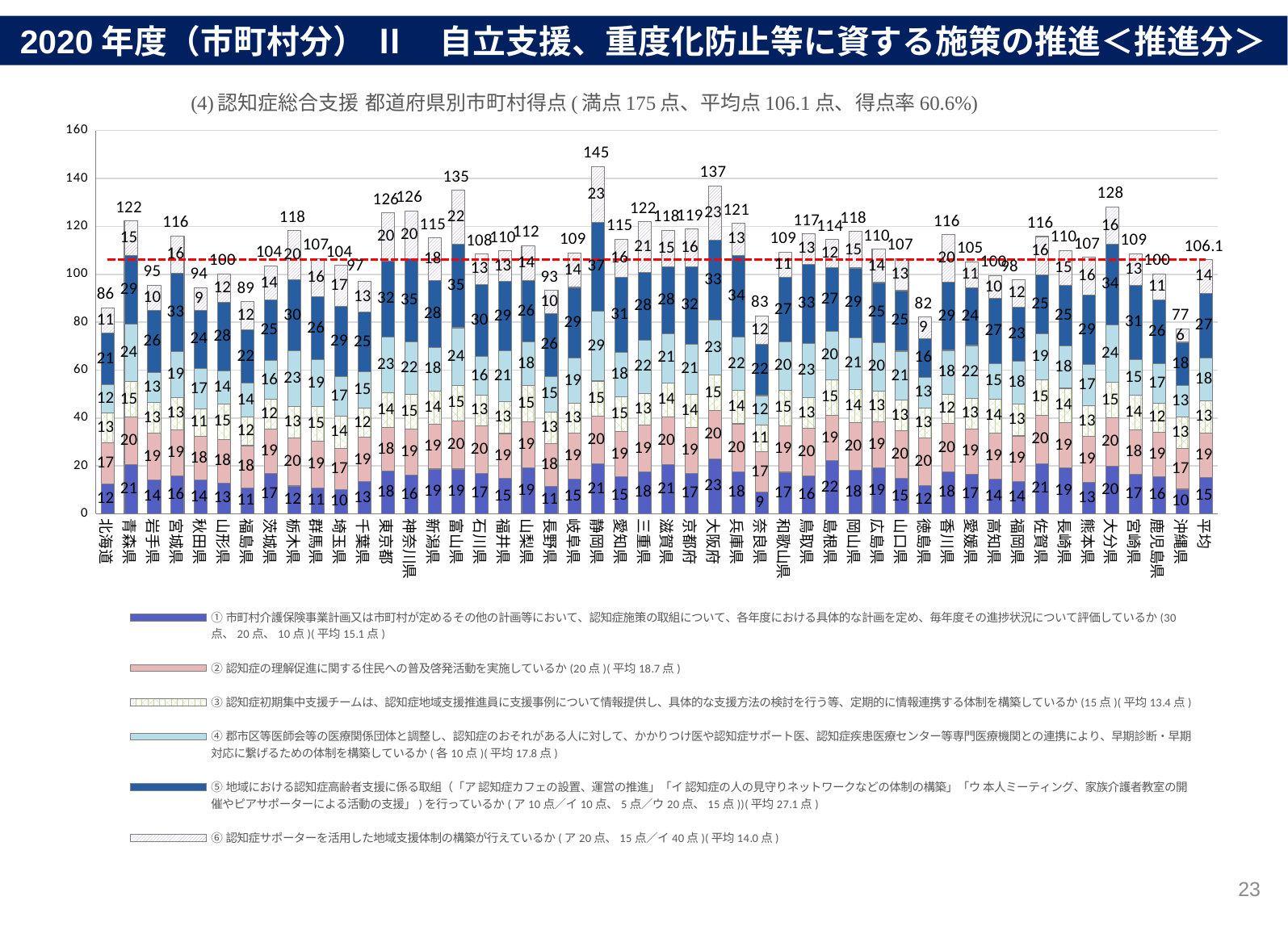

2020年度（市町村分） Ⅱ　自立支援、重度化防止等に資する施策の推進＜推進分＞

### Chart

| Category | ①市町村介護保険事業計画又は市町村が定めるその他の計画等において、認知症施策の取組について、各年度における具体的な計画を定め、毎年度その進捗状況について評価しているか(30点、20点、10点)(平均15.1点) | ②認知症の理解促進に関する住民への普及啓発活動を実施しているか(20点)(平均18.7点) | ③認知症初期集中支援チームは、認知症地域支援推進員に支援事例について情報提供し、具体的な支援方法の検討を行う等、定期的に情報連携する体制を構築しているか(15点)(平均13.4点) | ④郡市区等医師会等の医療関係団体と調整し、認知症のおそれがある人に対して、かかりつけ医や認知症サポート医、認知症疾患医療センター等専門医療機関との連携により、早期診断・早期対応に繋げるための体制を構築しているか(各10点)(平均17.8点) | ⑤地域における認知症高齢者支援に係る取組（「ア 認知症カフェの設置、運営の推進」「イ 認知症の人の見守りネットワークなどの体制の構築」「ウ 本人ミーティング、家族介護者教室の開催やピアサポーターによる活動の支援」)を行っているか(ア10点／イ10点、5点／ウ20点、15点))(平均27.1点) | ⑥認知症サポーターを活用した地域支援体制の構築が行えているか(ア20点、15点／イ40点)(平均14.0点) | 合計 | 平均 |
|---|---|---|---|---|---|---|---|---|
| 北海道 | 12.402234636871508 | 17.094972067039105 | 12.737430167597765 | 11.731843575418994 | 21.480446927374302 | 10.53072625698324 | 85.97765363128492 | 106.08845491097071 |
| 青森県 | 20.5 | 20.0 | 14.625 | 24.0 | 28.625 | 14.5 | 122.25 | 106.08845491097071 |
| 岩手県 | 14.242424242424242 | 19.393939393939394 | 12.727272727272727 | 12.727272727272727 | 25.90909090909091 | 10.454545454545455 | 95.45454545454545 | 106.08845491097071 |
| 宮城県 | 15.714285714285714 | 19.428571428571427 | 13.285714285714286 | 19.142857142857142 | 32.857142857142854 | 15.571428571428571 | 115.99999999999999 | 106.08845491097071 |
| 秋田県 | 14.0 | 18.4 | 11.4 | 16.8 | 24.4 | 9.4 | 94.4 | 106.08845491097071 |
| 山形県 | 12.857142857142858 | 18.285714285714285 | 14.571428571428571 | 14.0 | 28.428571428571427 | 12.0 | 100.14285714285714 | 106.08845491097071 |
| 福島県 | 10.847457627118644 | 17.627118644067796 | 11.94915254237288 | 14.067796610169491 | 22.28813559322034 | 11.779661016949152 | 88.5593220338983 | 106.08845491097071 |
| 茨城県 | 16.818181818181817 | 18.636363636363637 | 12.272727272727273 | 16.363636363636363 | 25.113636363636363 | 14.318181818181818 | 103.52272727272727 | 106.08845491097071 |
| 栃木県 | 11.6 | 20.0 | 13.2 | 23.2 | 29.8 | 20.4 | 118.19999999999999 | 106.08845491097071 |
| 群馬県 | 10.857142857142858 | 19.428571428571427 | 14.571428571428571 | 19.428571428571427 | 26.285714285714285 | 16.0 | 106.57142857142856 | 106.08845491097071 |
| 埼玉県 | 10.158730158730158 | 17.142857142857142 | 13.571428571428571 | 16.50793650793651 | 29.126984126984127 | 17.22222222222222 | 103.73015873015873 | 106.08845491097071 |
| 千葉県 | 13.333333333333334 | 18.51851851851852 | 12.222222222222221 | 15.185185185185185 | 24.90740740740741 | 12.777777777777779 | 96.94444444444446 | 106.08845491097071 |
| 東京都 | 17.741935483870968 | 18.387096774193548 | 14.274193548387096 | 23.387096774193548 | 31.774193548387096 | 20.0 | 125.56451612903226 | 106.08845491097071 |
| 神奈川県 | 16.060606060606062 | 19.393939393939394 | 14.545454545454545 | 21.818181818181817 | 34.54545454545455 | 20.0 | 126.36363636363636 | 106.08845491097071 |
| 新潟県 | 18.666666666666668 | 18.666666666666668 | 14.0 | 18.0 | 28.0 | 17.833333333333332 | 115.16666666666667 | 106.08845491097071 |
| 富山県 | 18.666666666666668 | 20.0 | 15.0 | 24.0 | 35.0 | 22.333333333333332 | 135.0 | 106.08845491097071 |
| 石川県 | 16.842105263157894 | 20.0 | 12.631578947368421 | 16.31578947368421 | 30.0 | 12.631578947368421 | 108.42105263157895 | 106.08845491097071 |
| 福井県 | 14.705882352941176 | 18.823529411764707 | 13.235294117647058 | 21.176470588235293 | 29.11764705882353 | 12.647058823529411 | 109.70588235294117 | 106.08845491097071 |
| 山梨県 | 19.25925925925926 | 19.25925925925926 | 15.0 | 18.14814814814815 | 25.74074074074074 | 14.444444444444445 | 111.85185185185186 | 106.08845491097071 |
| 長野県 | 11.428571428571429 | 17.92207792207792 | 13.246753246753247 | 14.805194805194805 | 26.16883116883117 | 9.61038961038961 | 93.18181818181816 | 106.08845491097071 |
| 岐阜県 | 14.523809523809524 | 19.047619047619047 | 12.5 | 19.047619047619047 | 29.404761904761905 | 14.285714285714286 | 108.80952380952381 | 106.08845491097071 |
| 静岡県 | 20.857142857142858 | 20.0 | 14.571428571428571 | 29.142857142857142 | 37.142857142857146 | 23.285714285714285 | 145.0 | 106.08845491097071 |
| 愛知県 | 15.37037037037037 | 18.88888888888889 | 14.722222222222221 | 18.333333333333332 | 31.38888888888889 | 15.925925925925926 | 114.62962962962962 | 106.08845491097071 |
| 三重県 | 17.586206896551722 | 19.310344827586206 | 13.448275862068966 | 22.06896551724138 | 28.448275862068964 | 21.03448275862069 | 121.89655172413794 | 106.08845491097071 |
| 滋賀県 | 20.526315789473685 | 20.0 | 14.210526315789474 | 20.526315789473685 | 27.894736842105264 | 15.263157894736842 | 118.42105263157896 | 106.08845491097071 |
| 京都府 | 16.923076923076923 | 19.23076923076923 | 13.846153846153847 | 20.76923076923077 | 32.30769230769231 | 15.76923076923077 | 118.84615384615385 | 106.08845491097071 |
| 大阪府 | 23.023255813953487 | 20.0 | 15.0 | 22.790697674418606 | 33.372093023255815 | 22.558139534883722 | 136.74418604651163 | 106.08845491097071 |
| 兵庫県 | 17.5609756097561 | 20.0 | 13.902439024390244 | 22.4390243902439 | 34.02439024390244 | 13.292682926829269 | 121.21951219512196 | 106.08845491097071 |
| 奈良県 | 8.974358974358974 | 16.923076923076923 | 11.153846153846153 | 12.307692307692308 | 21.53846153846154 | 11.666666666666666 | 82.56410256410257 | 106.08845491097071 |
| 和歌山県 | 17.333333333333332 | 19.333333333333332 | 15.0 | 20.0 | 27.0 | 10.5 | 109.16666666666666 | 106.08845491097071 |
| 鳥取県 | 15.789473684210526 | 20.0 | 12.631578947368421 | 22.63157894736842 | 33.1578947368421 | 12.631578947368421 | 116.8421052631579 | 106.08845491097071 |
| 島根県 | 22.105263157894736 | 18.94736842105263 | 15.0 | 20.0 | 26.842105263157894 | 11.578947368421053 | 114.47368421052632 | 106.08845491097071 |
| 岡山県 | 18.14814814814815 | 20.0 | 13.88888888888889 | 21.48148148148148 | 29.074074074074073 | 15.185185185185185 | 117.77777777777779 | 106.08845491097071 |
| 広島県 | 19.130434782608695 | 19.130434782608695 | 13.043478260869565 | 20.0 | 25.217391304347824 | 13.91304347826087 | 110.43478260869566 | 106.08845491097071 |
| 山口県 | 14.736842105263158 | 20.0 | 12.631578947368421 | 20.526315789473685 | 25.263157894736842 | 13.421052631578947 | 106.57894736842105 | 106.08845491097071 |
| 徳島県 | 11.666666666666666 | 20.0 | 12.5 | 12.916666666666666 | 16.041666666666668 | 8.958333333333334 | 82.08333333333333 | 106.08845491097071 |
| 香川県 | 17.647058823529413 | 20.0 | 12.352941176470589 | 18.235294117647058 | 28.529411764705884 | 19.705882352941178 | 116.47058823529412 | 106.08845491097071 |
| 愛媛県 | 16.5 | 19.0 | 12.75 | 22.0 | 24.25 | 10.75 | 105.25 | 106.08845491097071 |
| 高知県 | 14.411764705882353 | 19.41176470588235 | 14.117647058823529 | 14.705882352941176 | 27.205882352941178 | 9.705882352941176 | 99.55882352941175 | 106.08845491097071 |
| 福岡県 | 13.5 | 19.0 | 13.25 | 18.0 | 22.5 | 11.583333333333334 | 97.83333333333333 | 106.08845491097071 |
| 佐賀県 | 21.0 | 20.0 | 15.0 | 19.0 | 24.75 | 16.0 | 115.75 | 106.08845491097071 |
| 長崎県 | 19.047619047619047 | 19.047619047619047 | 14.285714285714286 | 17.61904761904762 | 25.238095238095237 | 14.761904761904763 | 110.0 | 106.08845491097071 |
| 熊本県 | 13.11111111111111 | 19.11111111111111 | 13.0 | 17.11111111111111 | 28.88888888888889 | 15.88888888888889 | 107.1111111111111 | 106.08845491097071 |
| 大分県 | 20.0 | 20.0 | 15.0 | 23.88888888888889 | 33.611111111111114 | 15.555555555555555 | 128.05555555555554 | 106.08845491097071 |
| 宮崎県 | 16.53846153846154 | 18.46153846153846 | 14.423076923076923 | 15.0 | 30.96153846153846 | 13.26923076923077 | 108.65384615384616 | 106.08845491097071 |
| 鹿児島県 | 15.581395348837209 | 18.6046511627907 | 11.86046511627907 | 16.74418604651163 | 26.3953488372093 | 11.046511627906977 | 100.23255813953489 | 106.08845491097071 |
| 沖縄県 | 10.24390243902439 | 17.073170731707318 | 13.170731707317072 | 12.926829268292684 | 18.170731707317074 | 5.609756097560975 | 77.19512195121952 | 106.08845491097071 |
| 平均 | 15.066053991958645 | 18.736358414704192 | 13.414704192992533 | 17.765651924181505 | 27.139574956921308 | 13.966111430212521 | 106.08845491097071 | 106.08845491097071 |
23